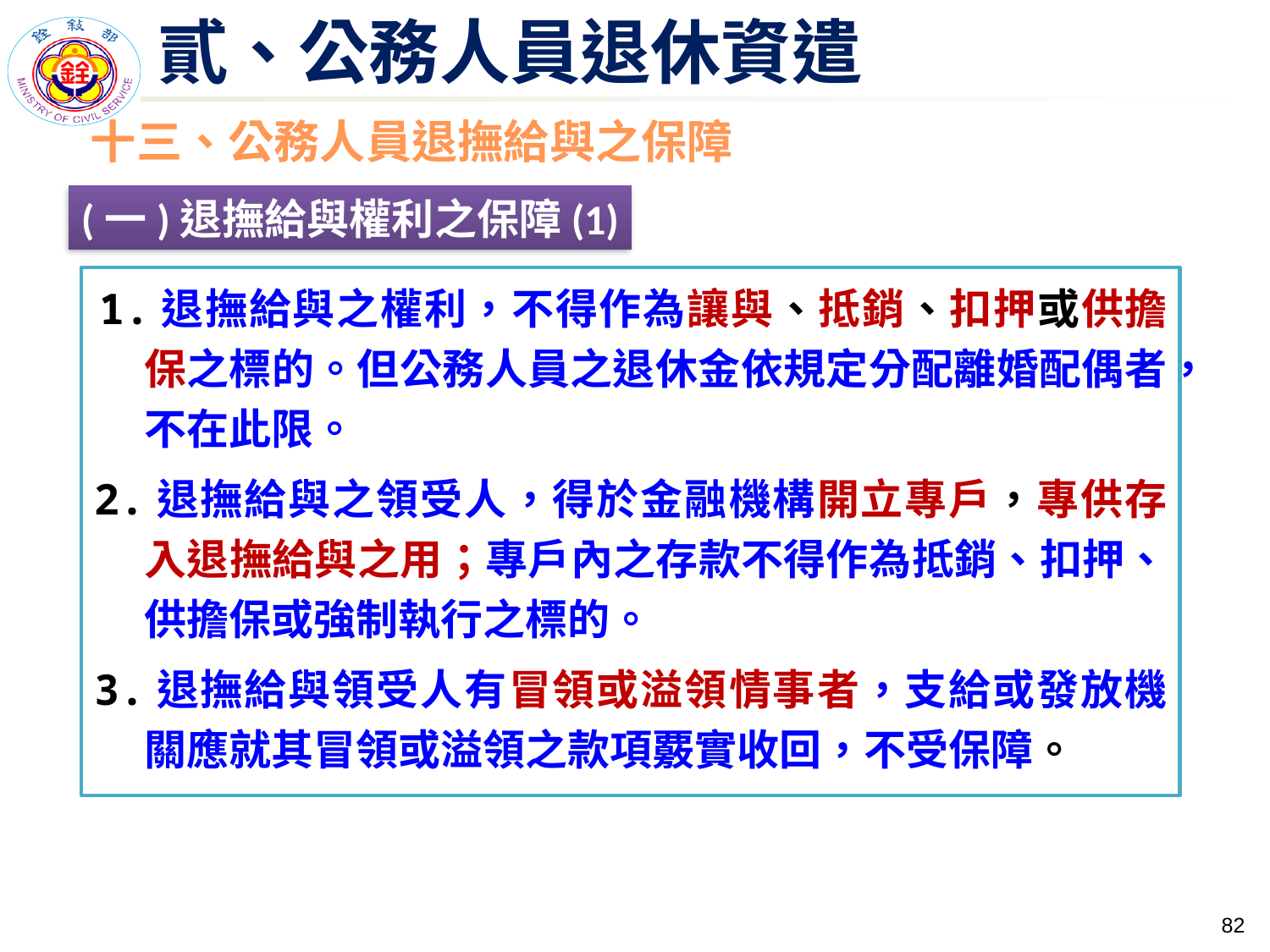

# 貳、公務人員退休資遣
十三、公務人員退撫給與之保障
(一)退撫給與權利之保障(1)
1.退撫給與之權利，不得作為讓與、抵銷、扣押或供擔保之標的。但公務人員之退休金依規定分配離婚配偶者，不在此限。
2.退撫給與之領受人，得於金融機構開立專戶，專供存入退撫給與之用；專戶內之存款不得作為抵銷、扣押、供擔保或強制執行之標的。
3.退撫給與領受人有冒領或溢領情事者，支給或發放機關應就其冒領或溢領之款項覈實收回，不受保障。

82